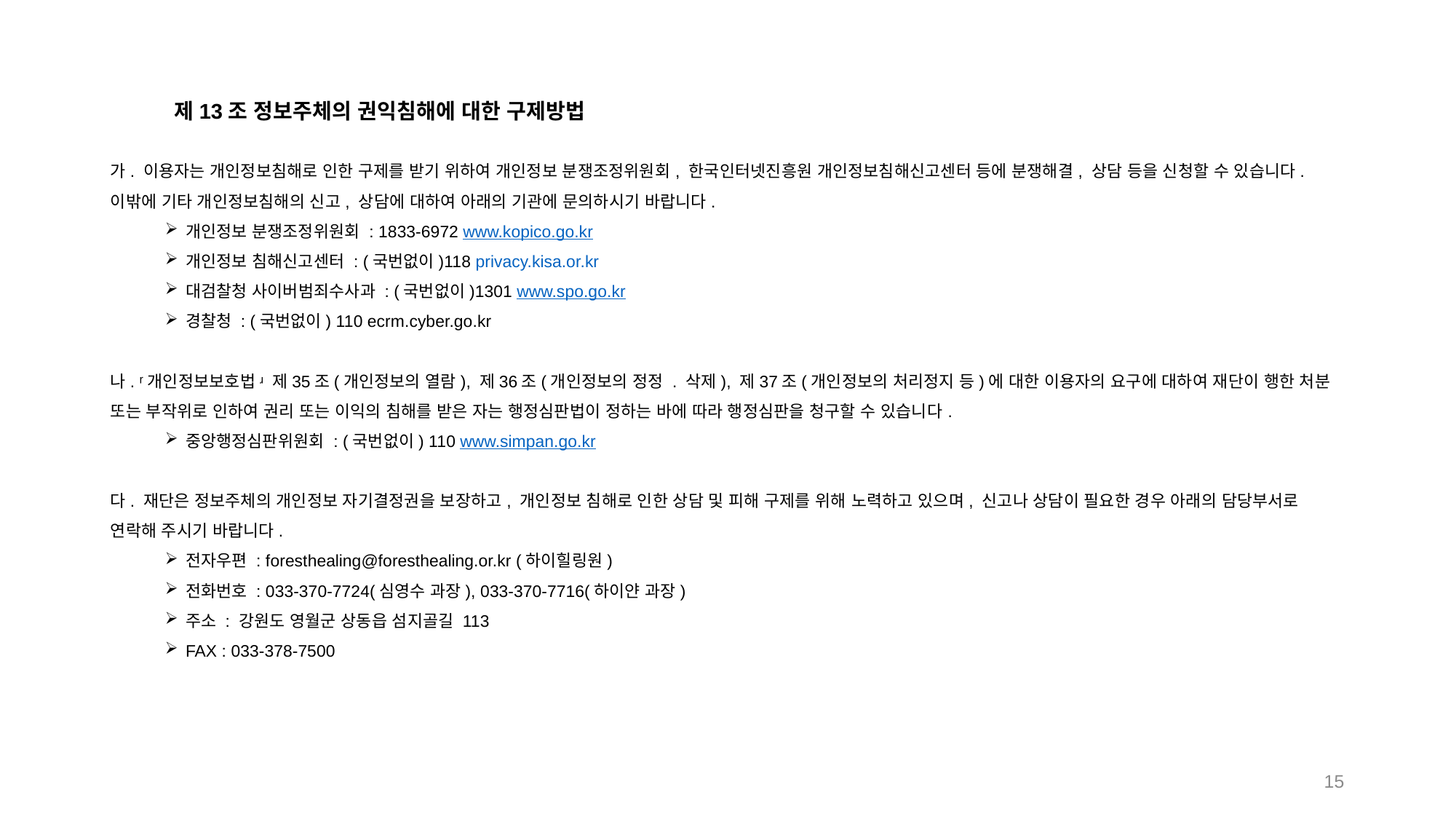

제13조 정보주체의 권익침해에 대한 구제방법
가. 이용자는 개인정보침해로 인한 구제를 받기 위하여 개인정보 분쟁조정위원회, 한국인터넷진흥원 개인정보침해신고센터 등에 분쟁해결, 상담 등을 신청할 수 있습니다. 이밖에 기타 개인정보침해의 신고, 상담에 대하여 아래의 기관에 문의하시기 바랍니다.
개인정보 분쟁조정위원회 : 1833-6972 www.kopico.go.kr
개인정보 침해신고센터 : (국번없이)118 privacy.kisa.or.kr
대검찰청 사이버범죄수사과 : (국번없이)1301 www.spo.go.kr
경찰청 : (국번없이) 110 ecrm.cyber.go.kr

나. ʳ개인정보보호법ʴ 제35조(개인정보의 열람), 제36조(개인정보의 정정 . 삭제), 제37조(개인정보의 처리정지 등)에 대한 이용자의 요구에 대하여 재단이 행한 처분 또는 부작위로 인하여 권리 또는 이익의 침해를 받은 자는 행정심판법이 정하는 바에 따라 행정심판을 청구할 수 있습니다.
중앙행정심판위원회 : (국번없이) 110 www.simpan.go.kr

다. 재단은 정보주체의 개인정보 자기결정권을 보장하고, 개인정보 침해로 인한 상담 및 피해 구제를 위해 노력하고 있으며, 신고나 상담이 필요한 경우 아래의 담당부서로 연락해 주시기 바랍니다.
전자우편 : foresthealing@foresthealing.or.kr (하이힐링원)
전화번호 : 033-370-7724(심영수 과장), 033-370-7716(하이얀 과장)
주소 : 강원도 영월군 상동읍 섬지골길 113
FAX : 033-378-7500
15